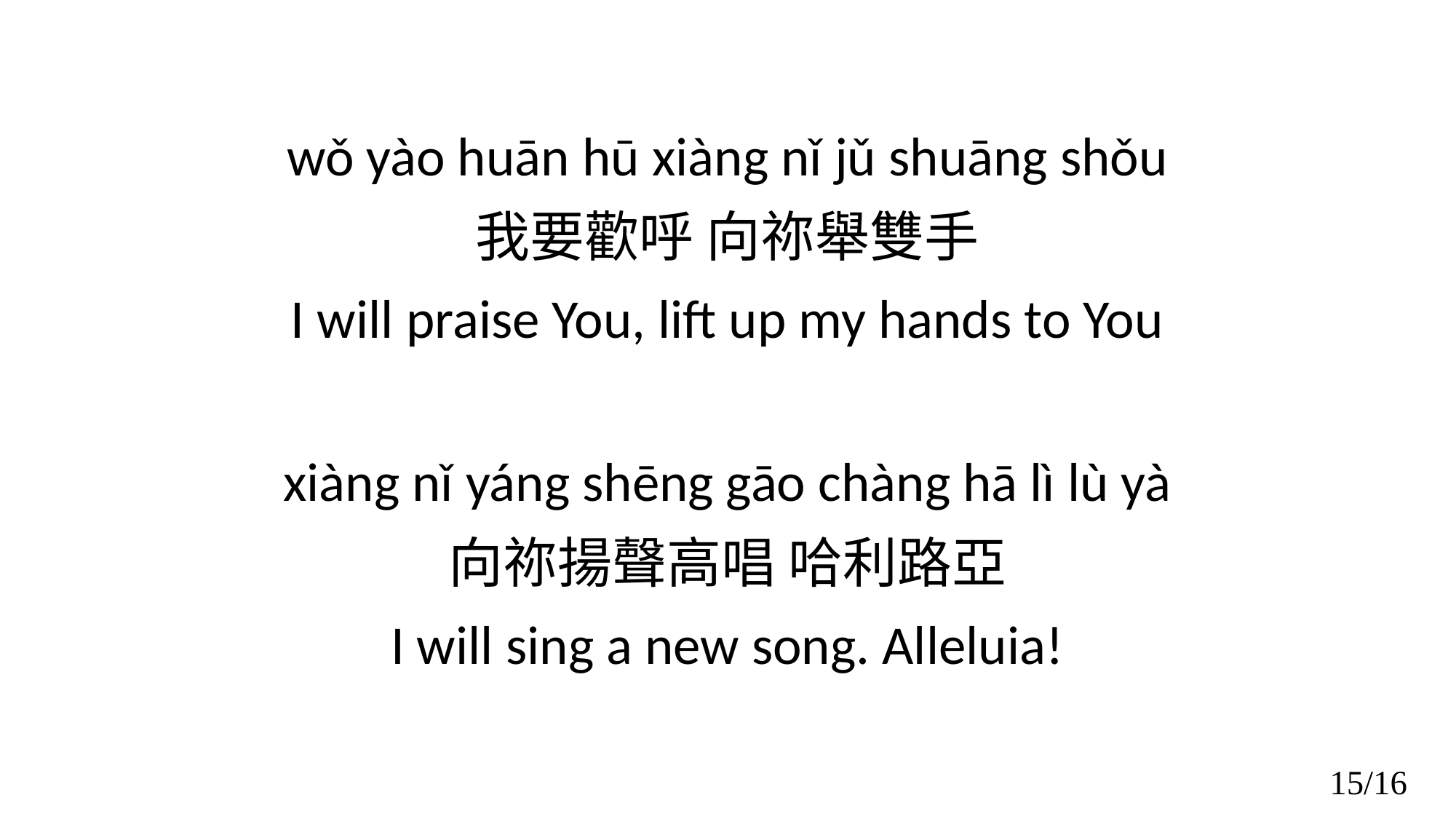

wǒ yào huān hū xiàng nǐ jǔ shuāng shǒu
我要歡呼 向祢舉雙手
I will praise You, lift up my hands to You

xiàng nǐ yáng shēng gāo chàng hā lì lù yà
向祢揚聲高唱 哈利路亞
I will sing a new song. Alleluia!
15/16